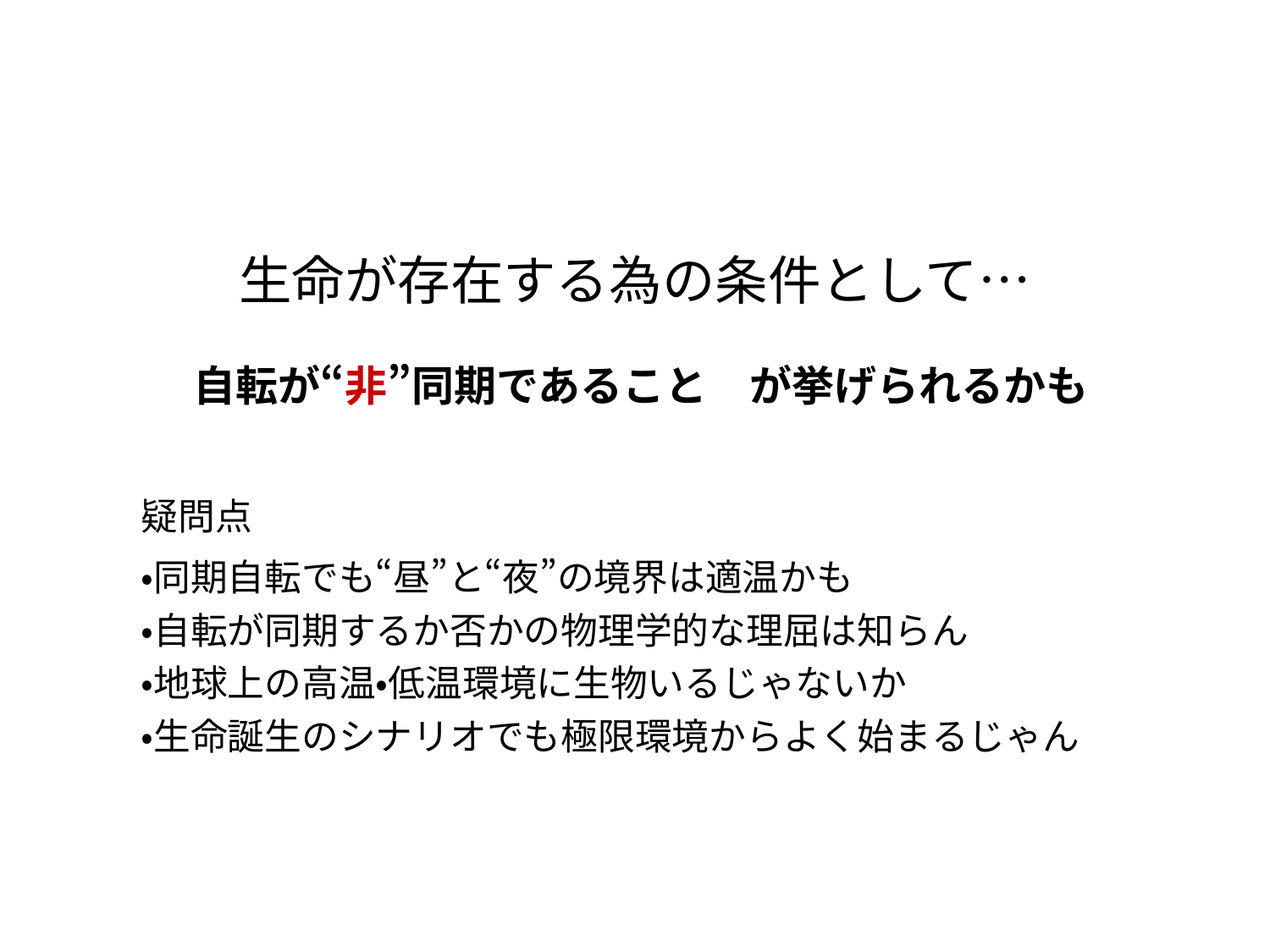

生命が存在する為の条件として…
自転が“非”同期であること　が挙げられるかも
疑問点

・同期自転でも“昼”と“夜”の境界は適温かも

・自転が同期するか否かの物理学的な理屈は知らん

・地球上の高温・低温環境に生物いるじゃないか

・生命誕生のシナリオでも極限環境からよく始まるじゃん